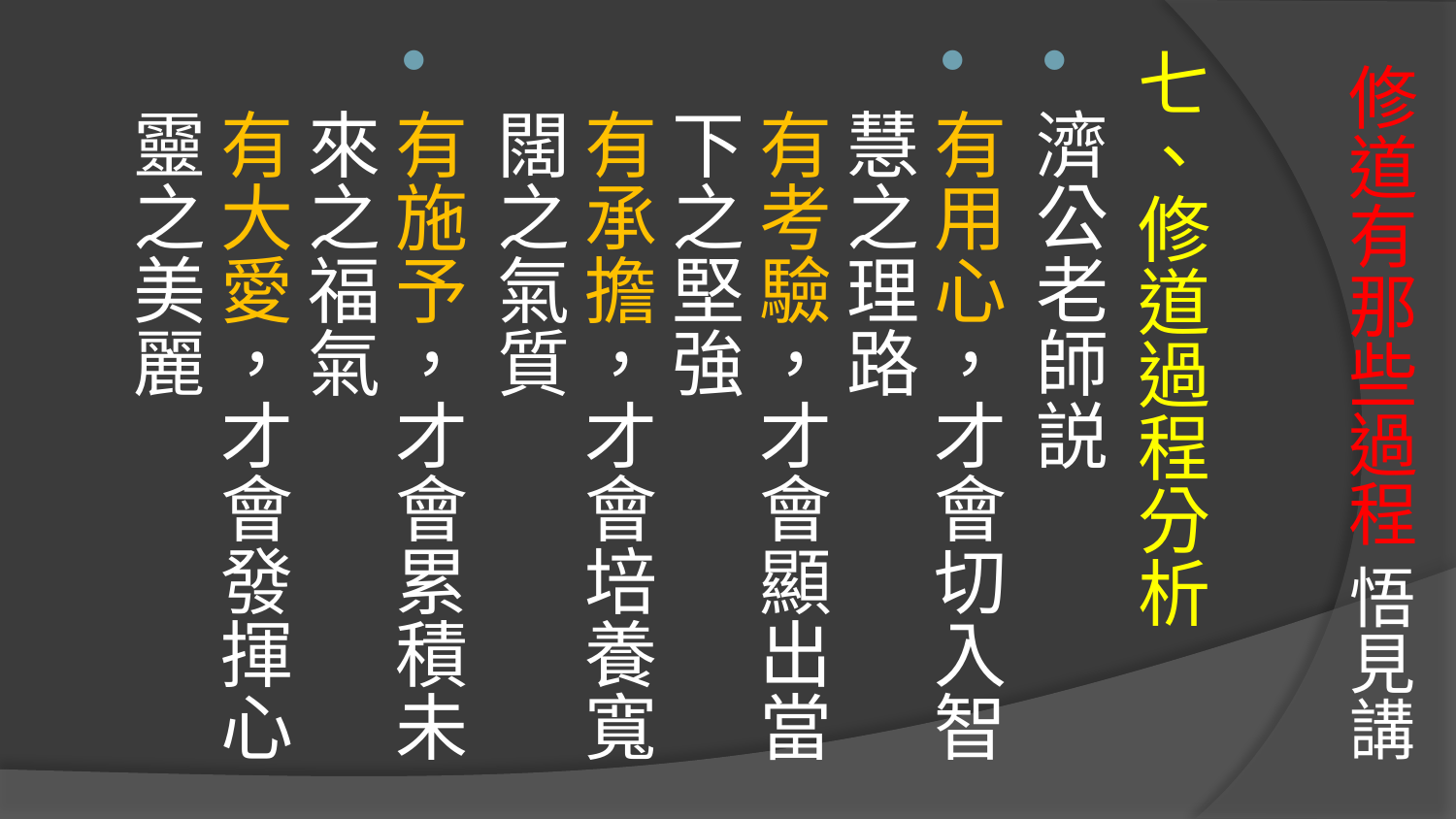

七、修道過程分析
濟公老師説
有用心，才會切入智慧之理路 
有考驗，才會顯出當下之堅強 
有承擔，才會培養寬闊之氣質
有施予，才會累積未來之福氣 
有大愛，才會發揮心靈之美麗
# 修道有那些過程 悟見講